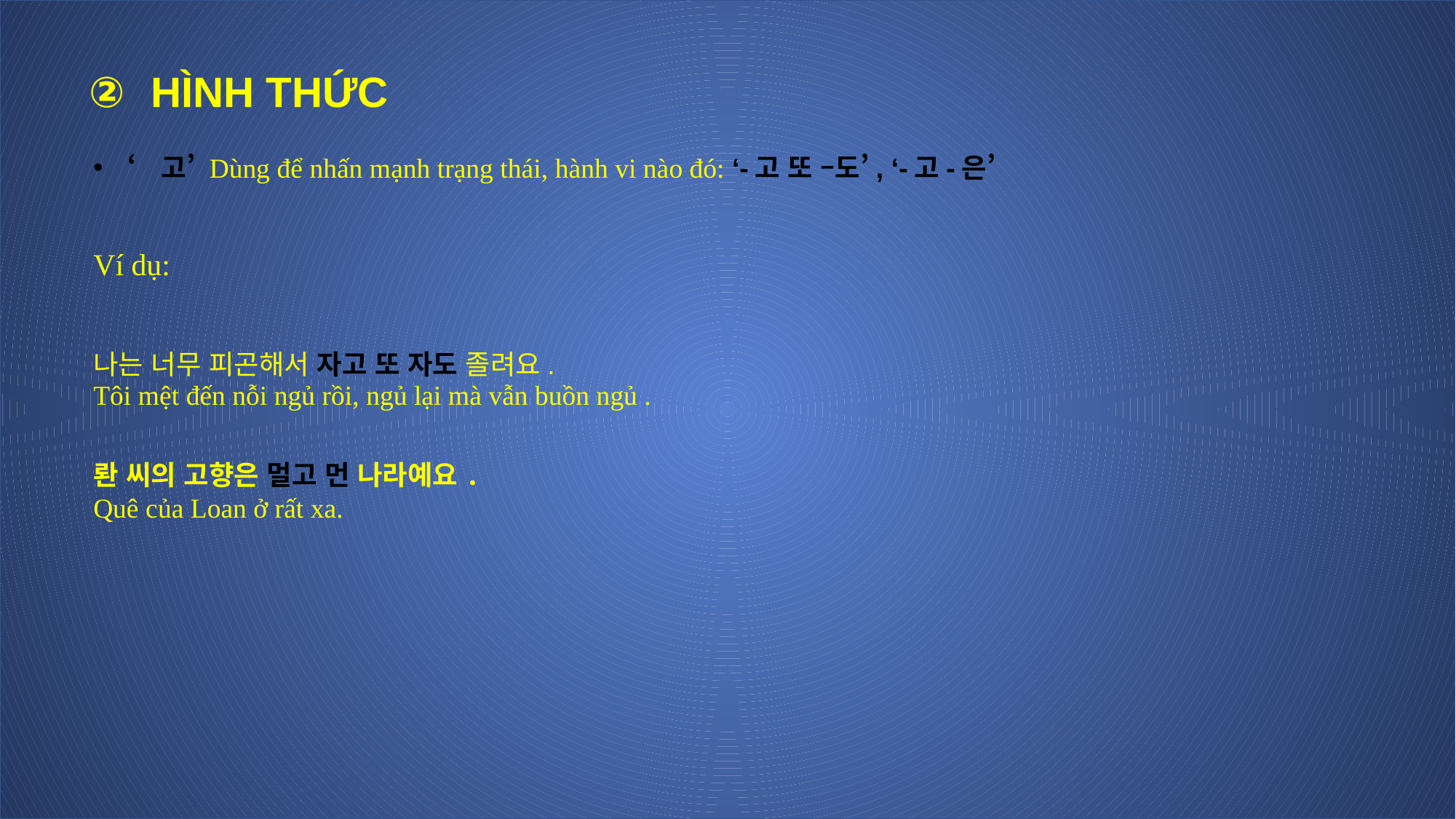

HÌNH THỨC
‘고’ Dùng để nhấn mạnh trạng thái, hành vi nào đó: ‘-고 또 –도’, ‘-고-은’

Ví dụ:

나는 너무 피곤해서 자고 또 자도 졸려요.
Tôi mệt đến nỗi ngủ rồi, ngủ lại mà vẫn buồn ngủ .

롼 씨의 고향은 멀고 먼 나라예요.
Quê của Loan ở rất xa.